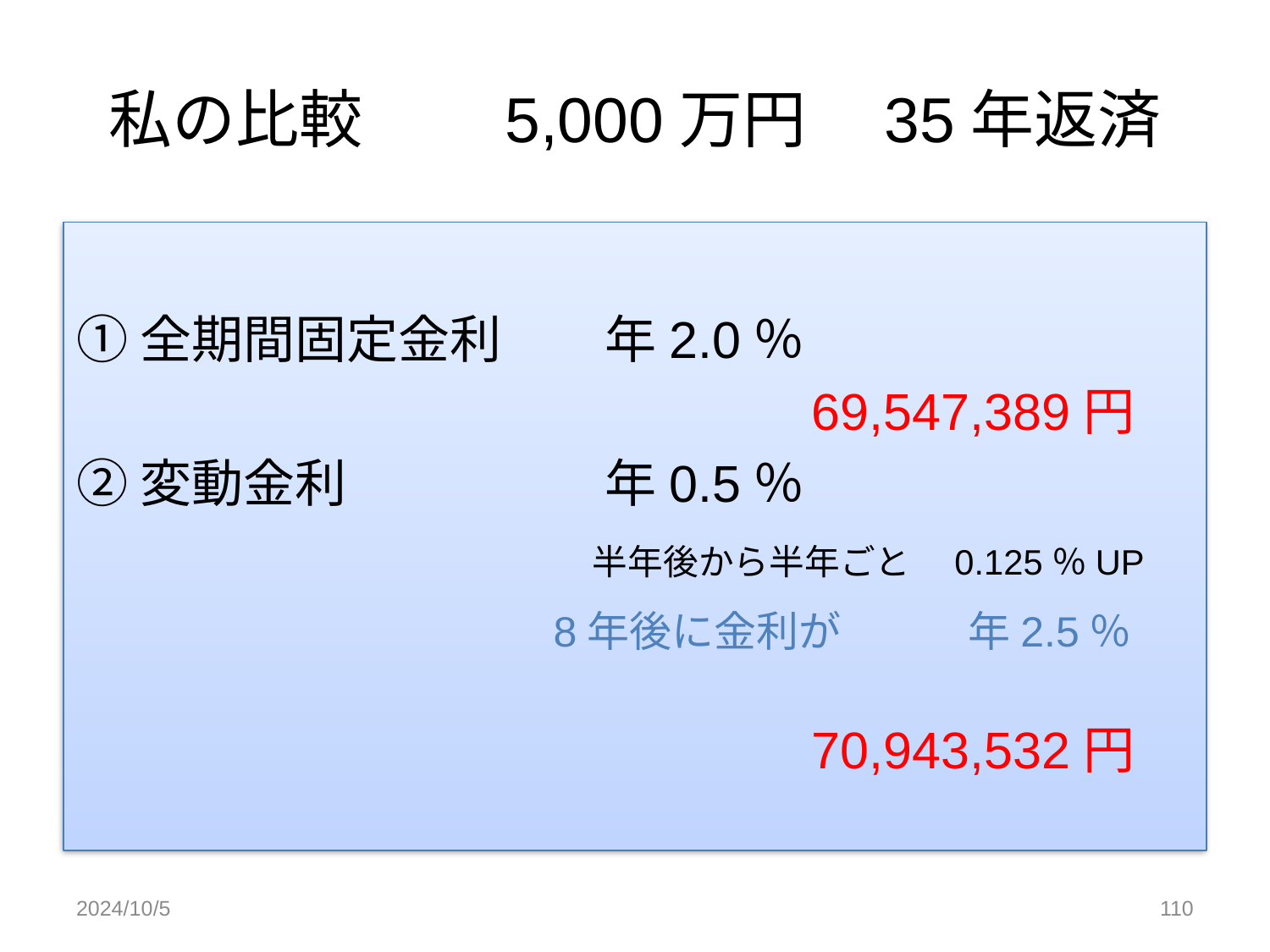

# 私の比較　　5,000万円　35年返済

①全期間固定金利　　年2.0％
　　　　　　　　　　　　　　69,547,389円
②変動金利　　　　　年0.5％
　　　　　　　　　　半年後から半年ごと　0.125％UP
　　　　　　　　　8年後に金利が　　　年2.5％

　　　　　　　　　　　　　　70,943,532円
2024/10/5
110